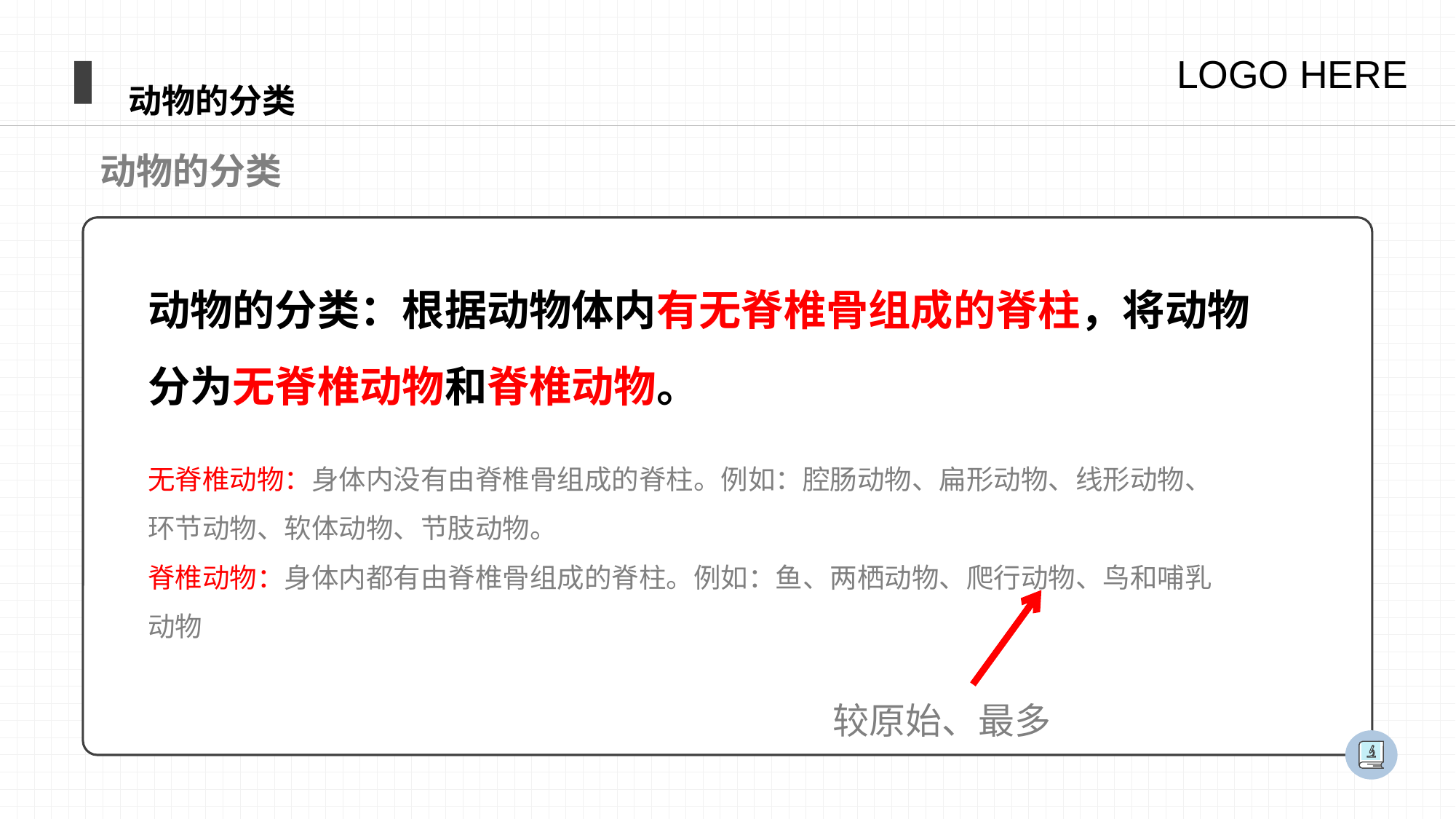

动物的分类
动物的分类
动物的分类：根据动物体内有无脊椎骨组成的脊柱，将动物分为无脊椎动物和脊椎动物。
无脊椎动物：身体内没有由脊椎骨组成的脊柱。例如：腔肠动物、扁形动物、线形动物、环节动物、软体动物、节肢动物。
脊椎动物：身体内都有由脊椎骨组成的脊柱。例如：鱼、两栖动物、爬行动物、鸟和哺乳动物
较原始、最多